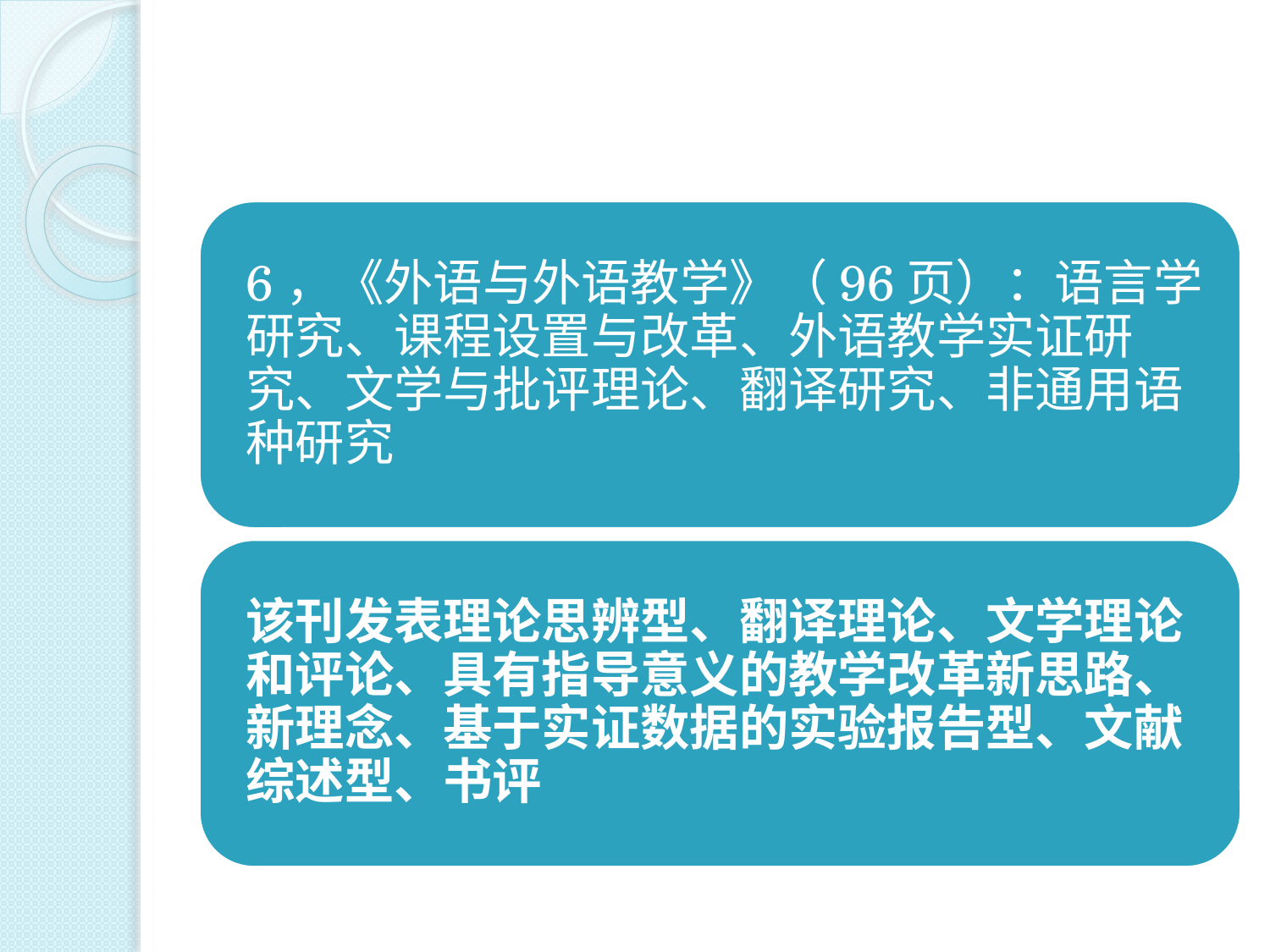

#
6，《外语与外语教学》（96页）：语言学研究、课程设置与改革、外语教学实证研究、文学与批评理论、翻译研究、非通用语种研究
该刊发表理论思辨型、翻译理论、文学理论和评论、具有指导意义的教学改革新思路、新理念、基于实证数据的实验报告型、文献综述型、书评